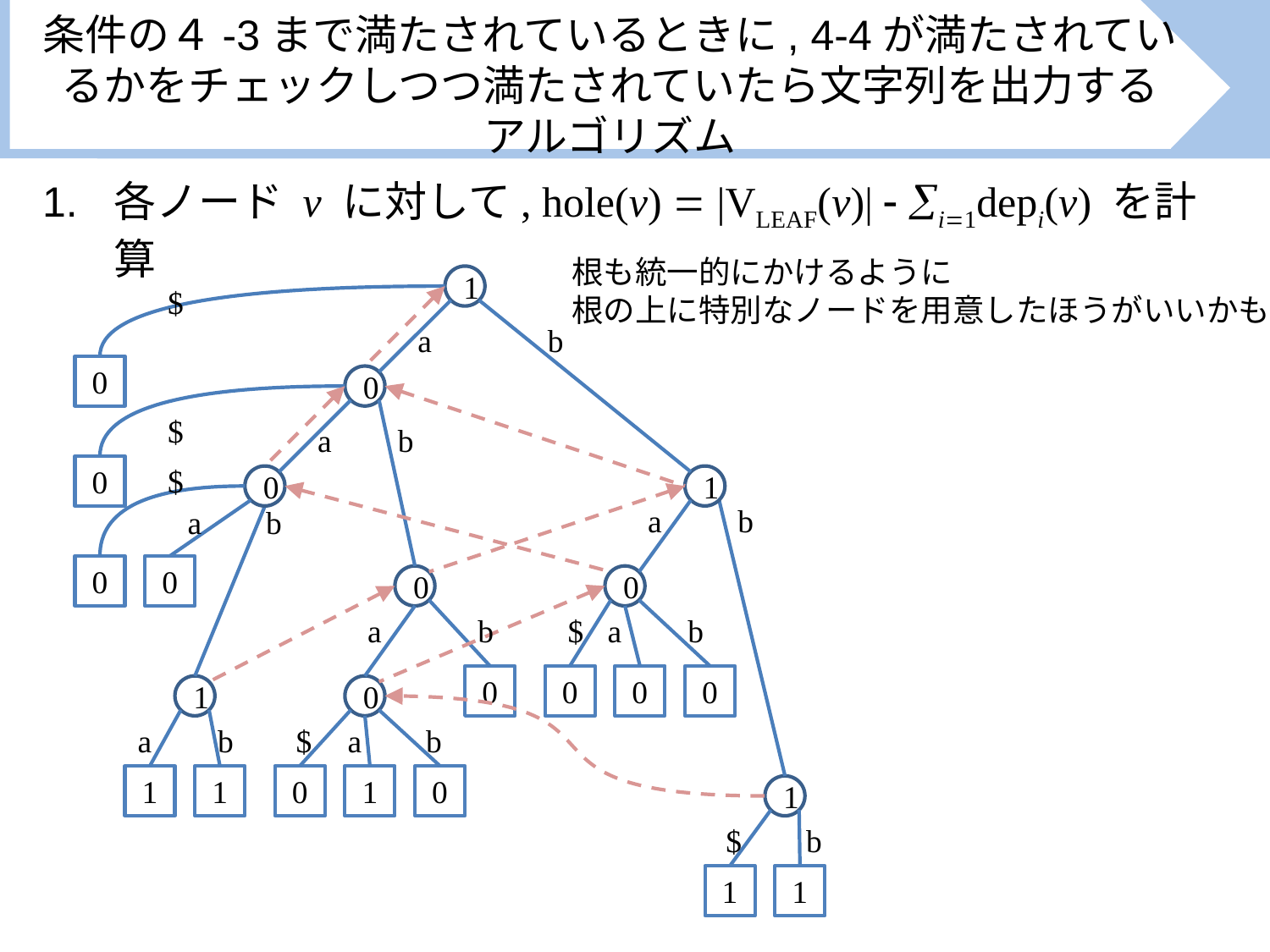

# 条件の４-3まで満たされているときに, 4-4が満たされているかをチェックしつつ満たされていたら文字列を出力するアルゴリズム
各ノード v に対して, hole(v) = |VLEAF(v)| − ∑i=1depi(v) を計算
根も統一的にかけるように
根の上に特別なノードを用意したほうがいいかも
1
$
a
b
0
0
$
a
b
$
0
0
1
a
b
a
b
0
0
0
0
a
b
$
a
b
0
0
0
0
1
0
a
b
$
a
b
1
1
0
1
0
1
$
b
1
1